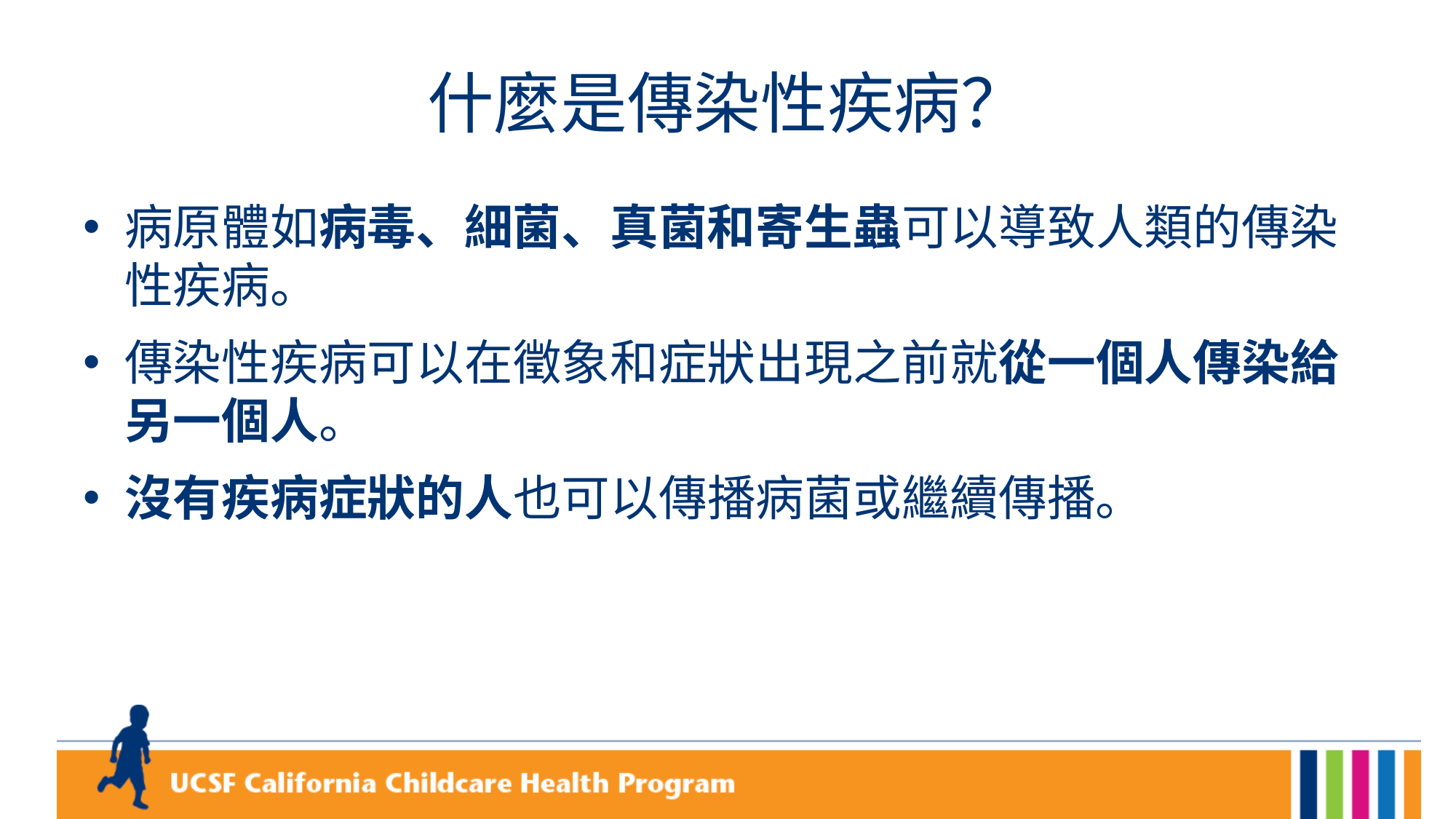

# 什麼是傳染性疾病？
病原體如病毒、細菌、真菌和寄生蟲可以導致人類的傳染性疾病。
傳染性疾病可以在徵象和症狀出現之前就從一個人傳染給另一個人。
沒有疾病症狀的人也可以傳播病菌或繼續傳播。